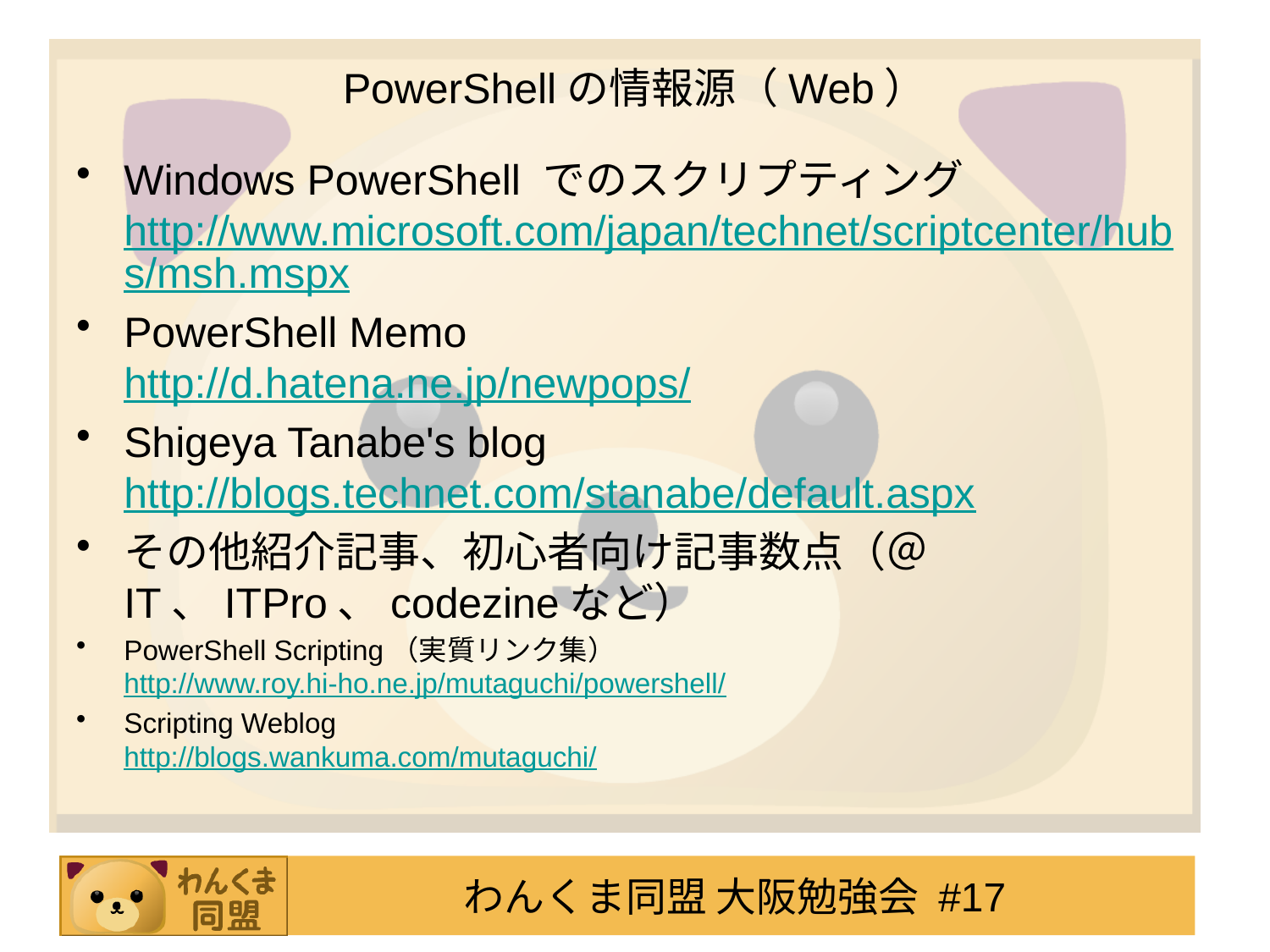

# PowerShellの情報源（Web）
Windows PowerShell でのスクリプティング
http://www.microsoft.com/japan/technet/scriptcenter/hubs/msh.mspx
PowerShell Memo
http://d.hatena.ne.jp/newpops/
Shigeya Tanabe's blog
http://blogs.technet.com/stanabe/default.aspx
その他紹介記事、初心者向け記事数点（＠IT、ITPro、codezineなど）
PowerShell Scripting（実質リンク集）
http://www.roy.hi-ho.ne.jp/mutaguchi/powershell/
Scripting Weblog
http://blogs.wankuma.com/mutaguchi/